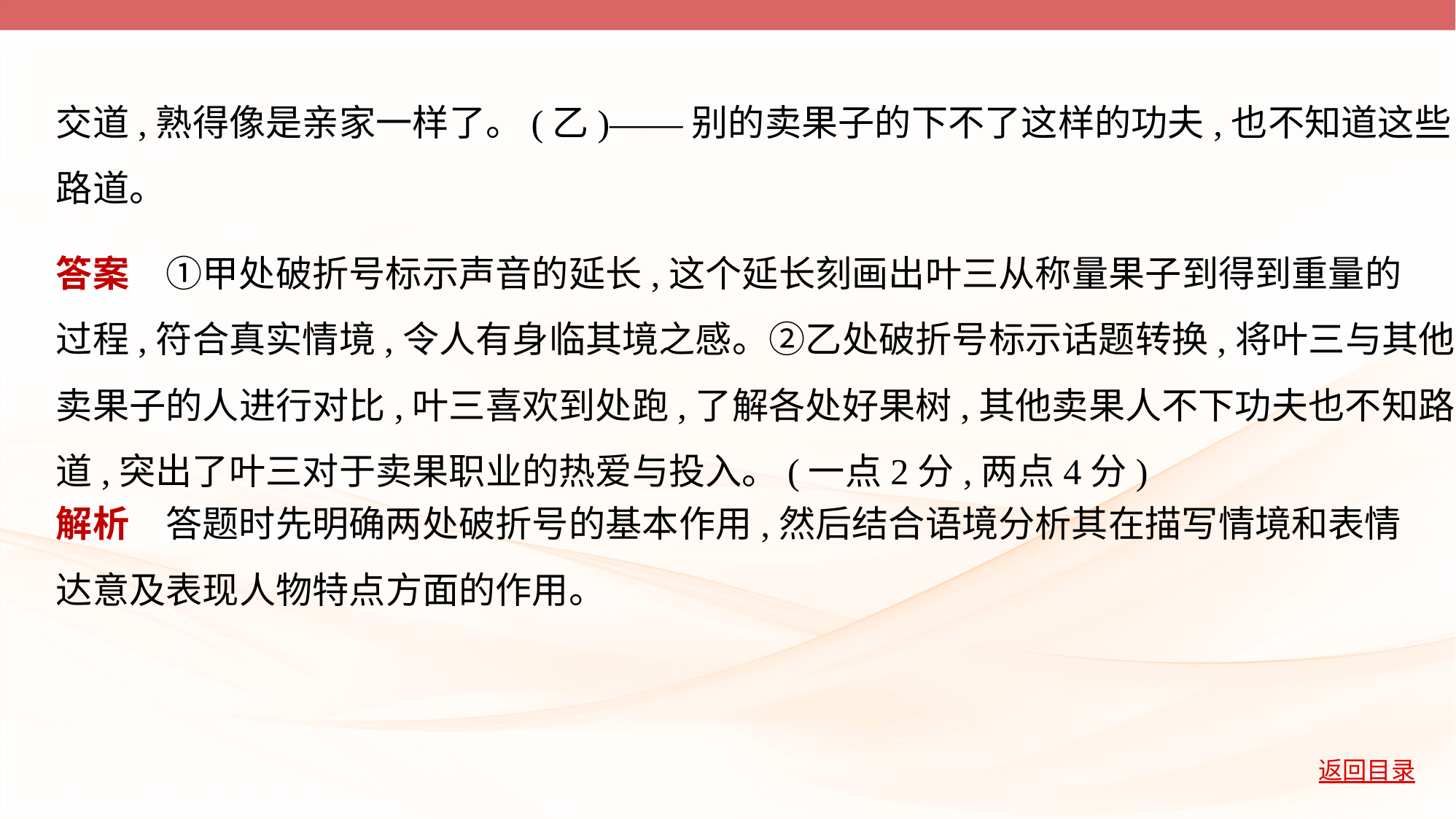

交道,熟得像是亲家一样了。(乙)——别的卖果子的下不了这样的功夫,也不知道这些
路道。
答案　①甲处破折号标示声音的延长,这个延长刻画出叶三从称量果子到得到重量的
过程,符合真实情境,令人有身临其境之感。②乙处破折号标示话题转换,将叶三与其他
卖果子的人进行对比,叶三喜欢到处跑,了解各处好果树,其他卖果人不下功夫也不知路
道,突出了叶三对于卖果职业的热爱与投入。(一点2分,两点4分)

解析　答题时先明确两处破折号的基本作用,然后结合语境分析其在描写情境和表情
达意及表现人物特点方面的作用。